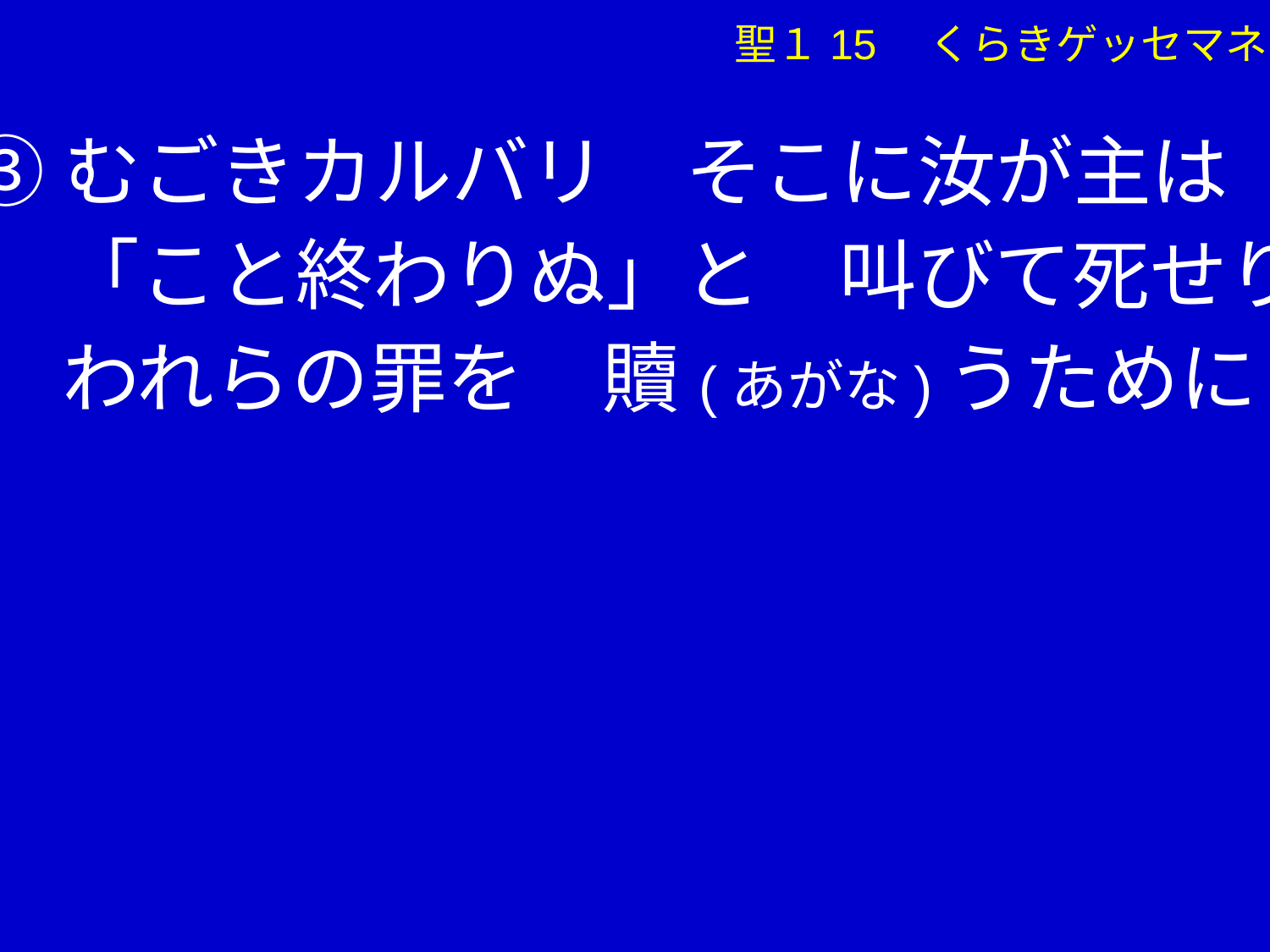

聖１15　くらきゲッセマネ
➂むごきカルバリ　そこに汝が主は
　 「こと終わりぬ」と　叫びて死せり
　 われらの罪を　贖(あがな)うために